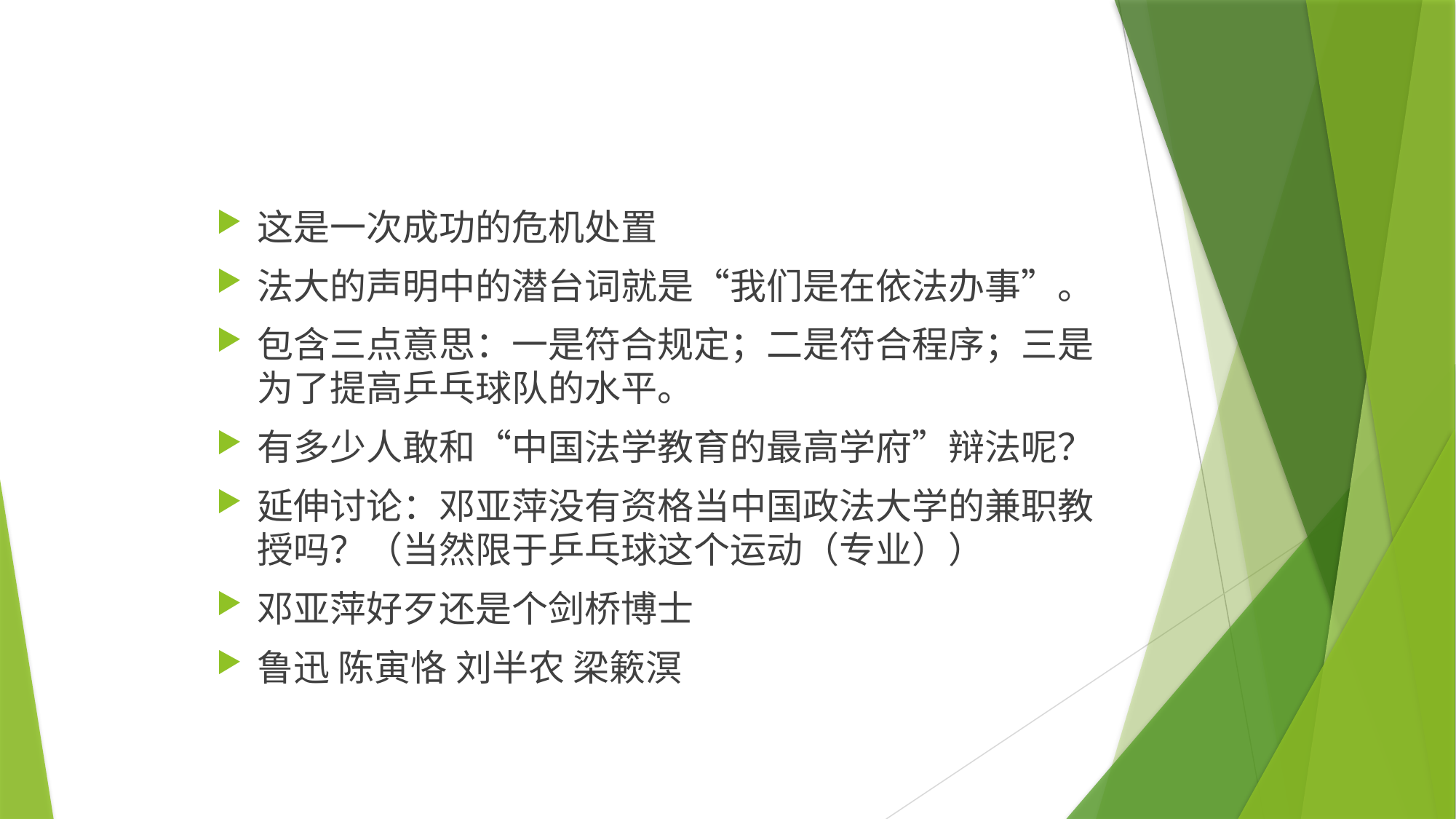

这是一次成功的危机处置
法大的声明中的潜台词就是“我们是在依法办事”。
包含三点意思：一是符合规定；二是符合程序；三是为了提高乒乓球队的水平。
有多少人敢和“中国法学教育的最高学府”辩法呢？
延伸讨论：邓亚萍没有资格当中国政法大学的兼职教授吗？（当然限于乒乓球这个运动（专业））
邓亚萍好歹还是个剑桥博士
鲁迅 陈寅恪 刘半农 梁簌溟